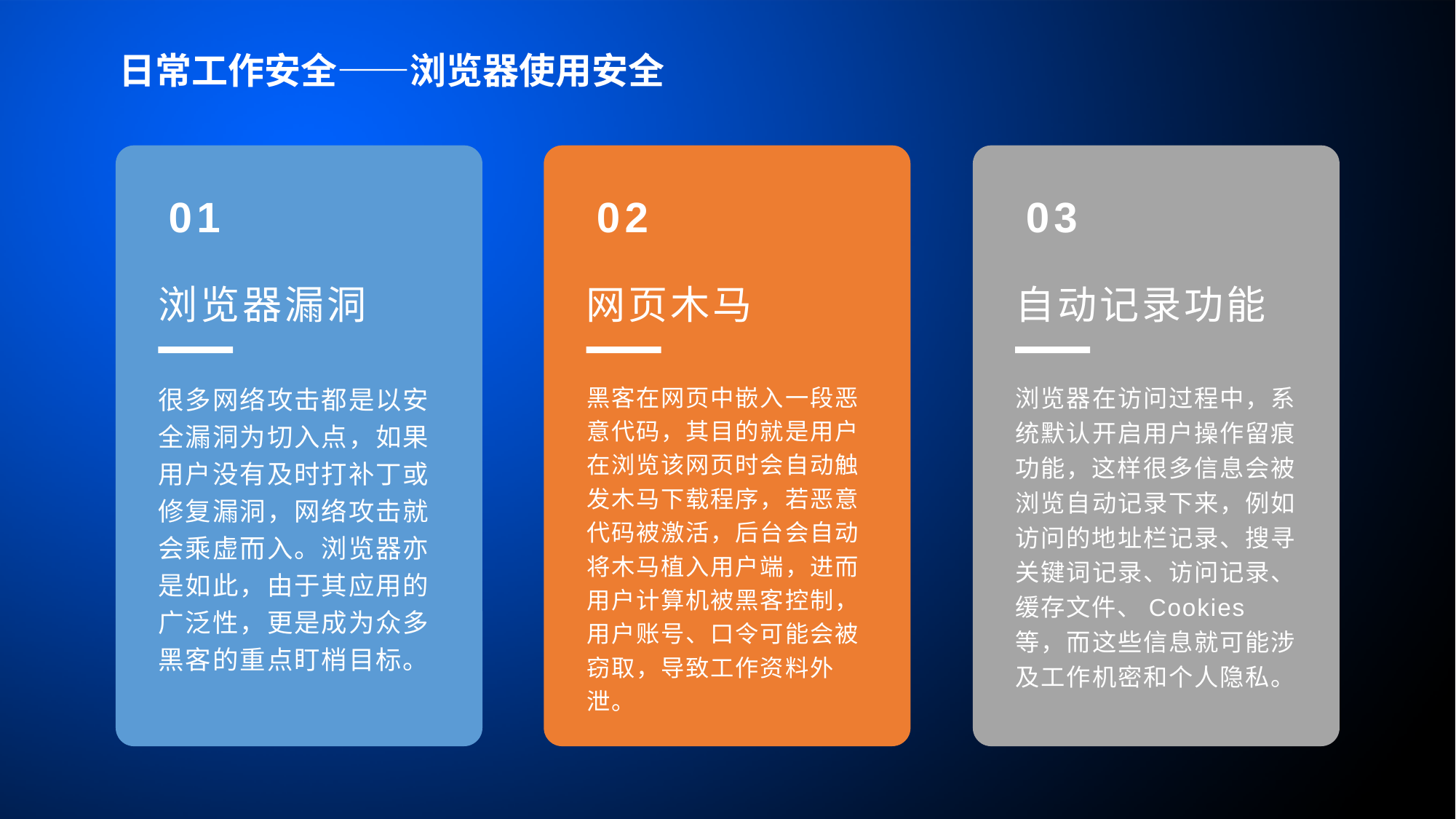

日常工作安全——浏览器使用安全

01
02
03
浏览器漏洞
网页木马
自动记录功能

很多网络攻击都是以安全漏洞为切入点，如果用户没有及时打补丁或修复漏洞，网络攻击就会乘虚而入。浏览器亦是如此，由于其应用的广泛性，更是成为众多黑客的重点盯梢目标。
黑客在网页中嵌入一段恶意代码，其目的就是用户在浏览该网页时会自动触发木马下载程序，若恶意代码被激活，后台会自动将木马植入用户端，进而用户计算机被黑客控制，用户账号、口令可能会被窃取，导致工作资料外泄。
浏览器在访问过程中，系统默认开启用户操作留痕功能，这样很多信息会被浏览自动记录下来，例如访问的地址栏记录、搜寻关键词记录、访问记录、缓存文件、Cookies等，而这些信息就可能涉及工作机密和个人隐私。